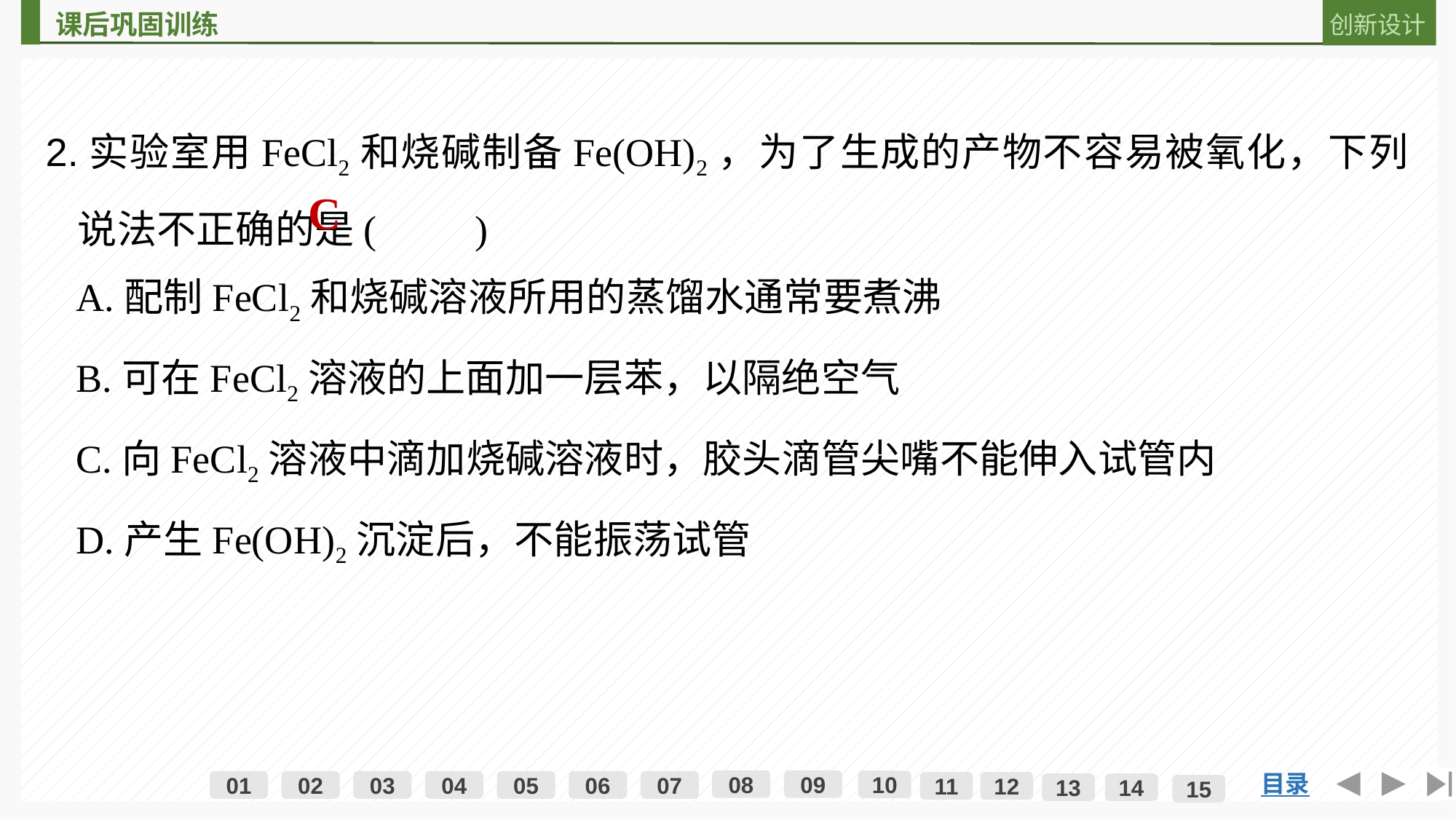

2.实验室用FeCl2和烧碱制备Fe(OH)2，为了生成的产物不容易被氧化，下列说法不正确的是(　　)
C
A.配制FeCl2和烧碱溶液所用的蒸馏水通常要煮沸
B.可在FeCl2溶液的上面加一层苯，以隔绝空气
C.向FeCl2溶液中滴加烧碱溶液时，胶头滴管尖嘴不能伸入试管内
D.产生Fe(OH)2沉淀后，不能振荡试管